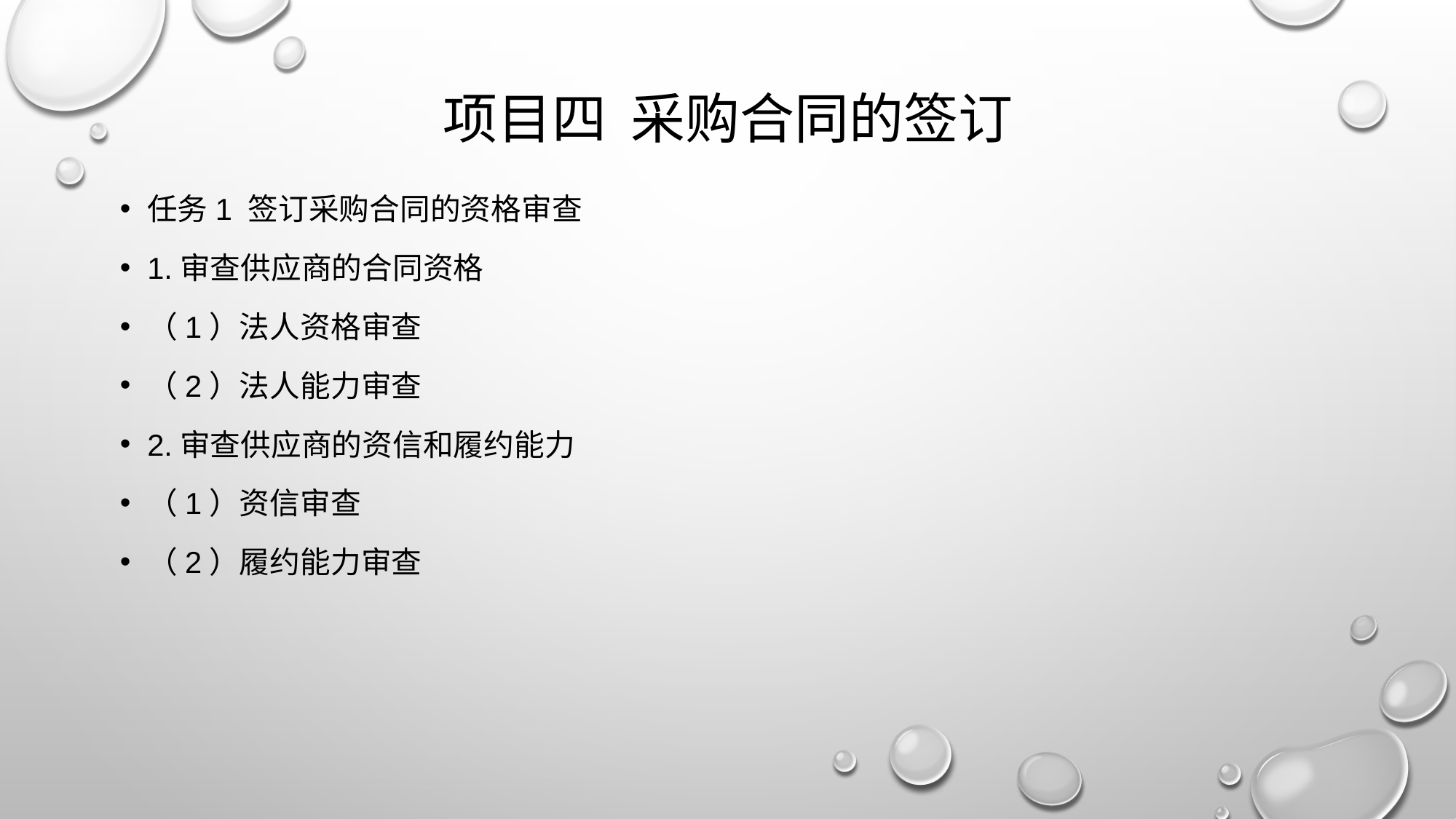

# 项目四  采购合同的签订
任务1 签订采购合同的资格审查
1.审查供应商的合同资格
（1）法人资格审查
（2）法人能力审查
2.审查供应商的资信和履约能力
（1）资信审查
（2）履约能力审查